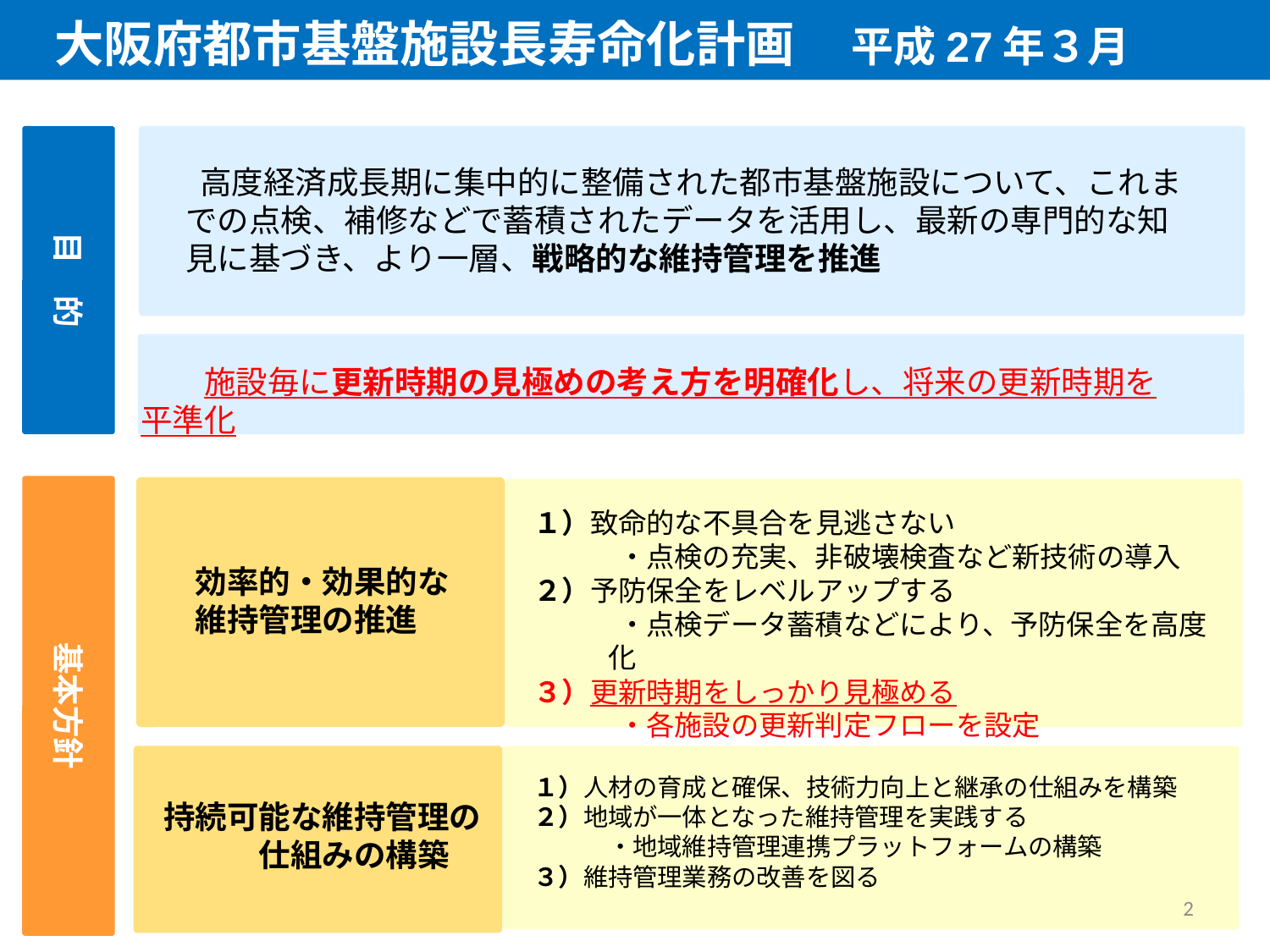

大阪府都市基盤施設長寿命化計画　平成27年３月
目　的

　　高度経済成長期に集中的に整備された都市基盤施設について、これまでの点検、補修などで蓄積されたデータを活用し、最新の専門的な知見に基づき、より一層、戦略的な維持管理を推進

　　施設毎に更新時期の見極めの考え方を明確化し、将来の更新時期を平準化
基本方針

１）致命的な不具合を見逃さない
　　　・点検の充実、非破壊検査など新技術の導入
２）予防保全をレベルアップする
　　　・点検データ蓄積などにより、予防保全を高度化
３）更新時期をしっかり見極める
　　　・各施設の更新判定フローを設定
効率的・効果的な
維持管理の推進

１）人材の育成と確保、技術力向上と継承の仕組みを構築
２）地域が一体となった維持管理を実践する
　　　・地域維持管理連携プラットフォームの構築
３）維持管理業務の改善を図る
持続可能な維持管理の
　　　仕組みの構築
2